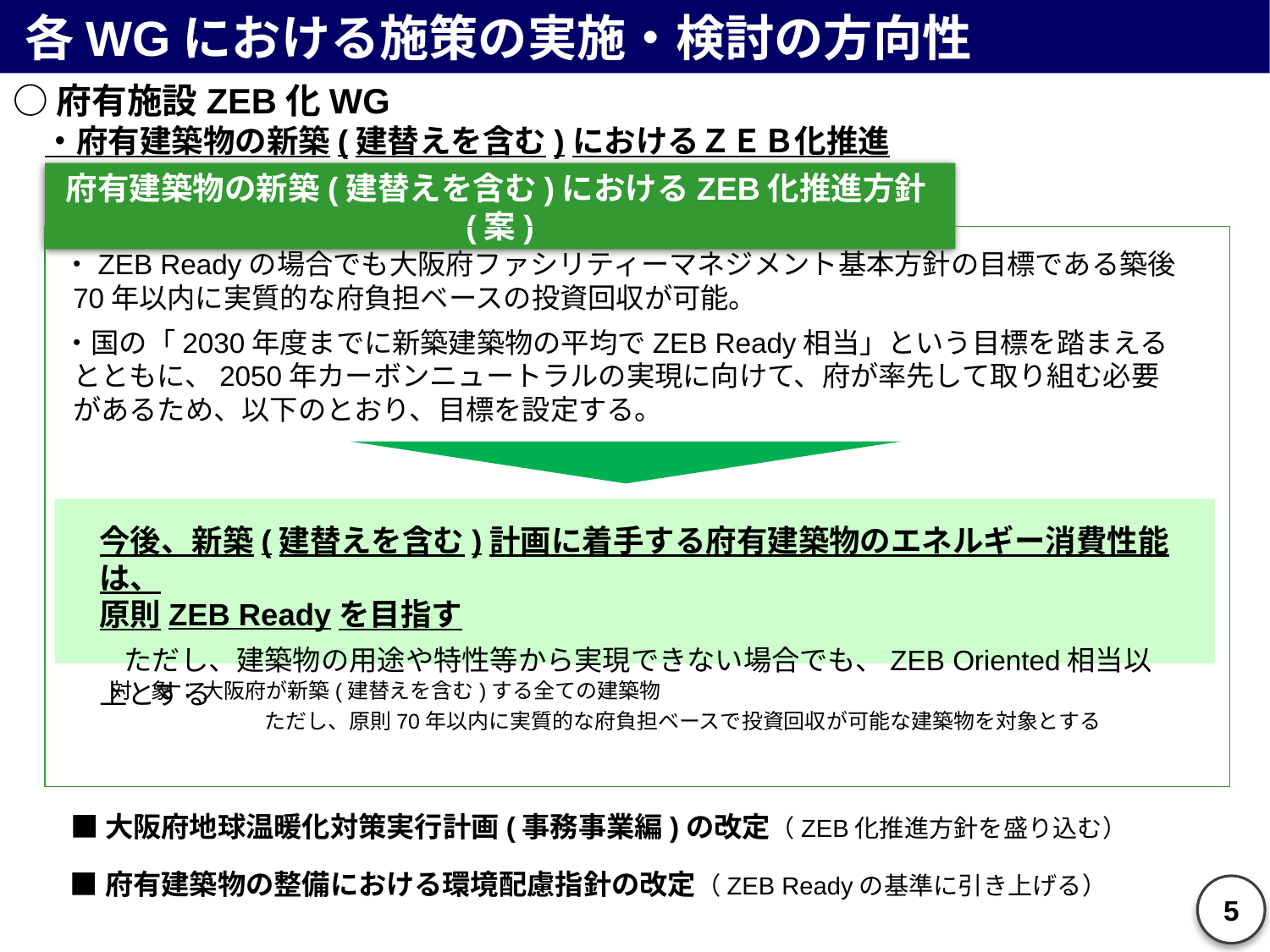

各WGにおける施策の実施・検討の方向性
○府有施設ZEB化WG
　・府有建築物の新築(建替えを含む)におけるＺＥＢ化推進
府有建築物の新築(建替えを含む)におけるZEB化推進方針(案)

・ZEB Readyの場合でも大阪府ファシリティーマネジメント基本方針の目標である築後70年以内に実質的な府負担ベースの投資回収が可能。
・国の「2030年度までに新築建築物の平均でZEB Ready相当」という目標を踏まえるとともに、2050年カーボンニュートラルの実現に向けて、府が率先して取り組む必要があるため、以下のとおり、目標を設定する。

今後、新築(建替えを含む)計画に着手する府有建築物のエネルギー消費性能は、
原則ZEB Readyを目指す
　ただし、建築物の用途や特性等から実現できない場合でも、ZEB Oriented相当以上とする
　　対    象 ： 大阪府が新築(建替えを含む)する全ての建築物
　　　　　　　　　 ただし、原則70年以内に実質的な府負担ベースで投資回収が可能な建築物を対象とする
■大阪府地球温暖化対策実行計画(事務事業編)の改定（ZEB化推進方針を盛り込む）
■府有建築物の整備における環境配慮指針の改定（ZEB Readyの基準に引き上げる）
5